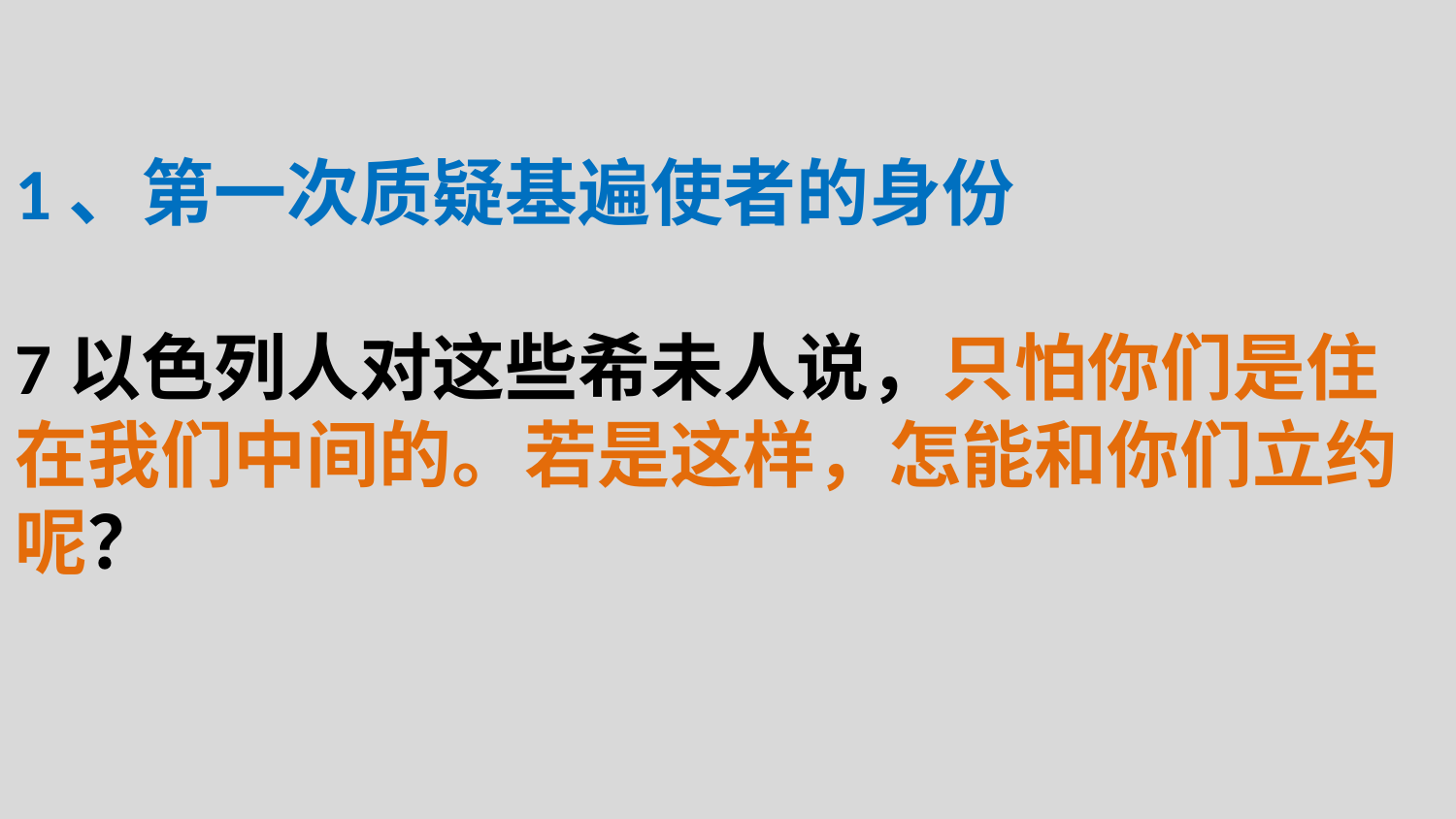

# 1、第一次质疑基遍使者的身份 7以色列人对这些希未人说，只怕你们是住在我们中间的。若是这样，怎能和你们立约呢？